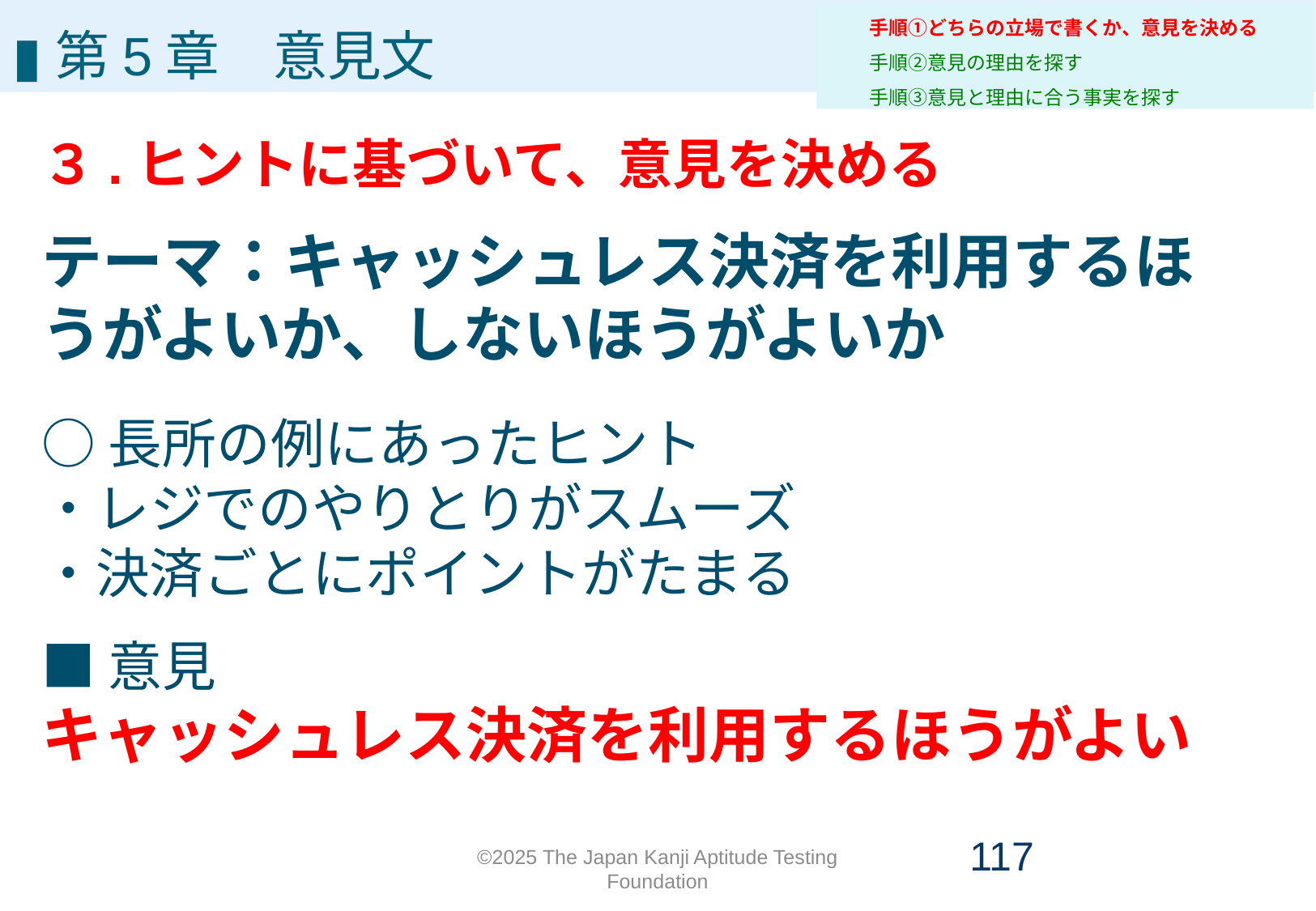

# 第5章
手順①どちらの立場で書くか、意見を決める
手順②意見の理由を探す
手順③意見と理由に合う事実を探す
▮第5章　意見文
３.ヒントに基づいて、意見を決める
テーマ：キャッシュレス決済を利用するほうがよいか、しないほうがよいか

○長所の例にあったヒント
・レジでのやりとりがスムーズ
・決済ごとにポイントがたまる

■意見
キャッシュレス決済を利用するほうがよい
©2025 The Japan Kanji Aptitude Testing Foundation
117